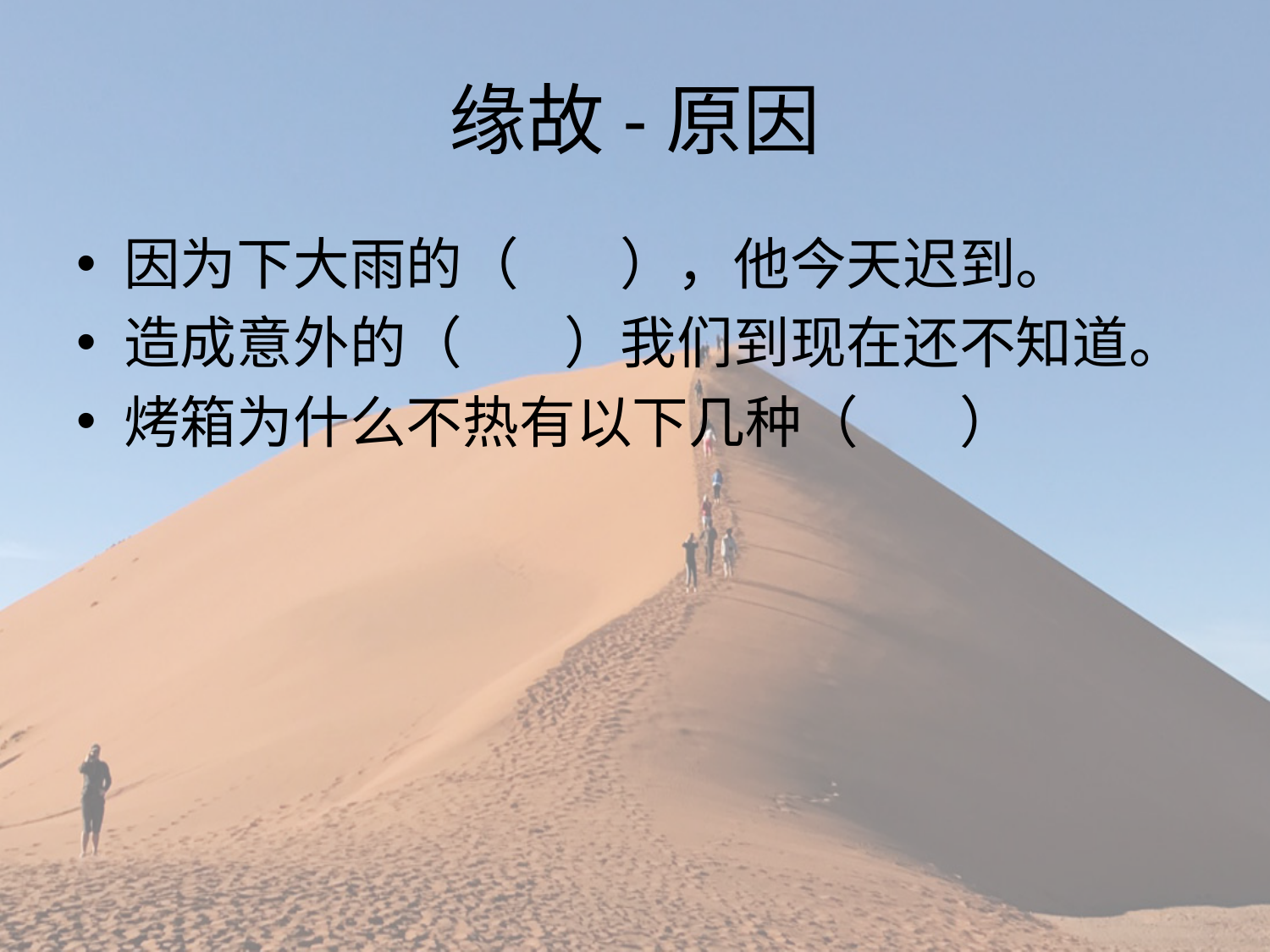

# 缘故-原因
因为下大雨的（        ），他今天迟到。
造成意外的（        ）我们到现在还不知道。
烤箱为什么不热有以下几种（        ）